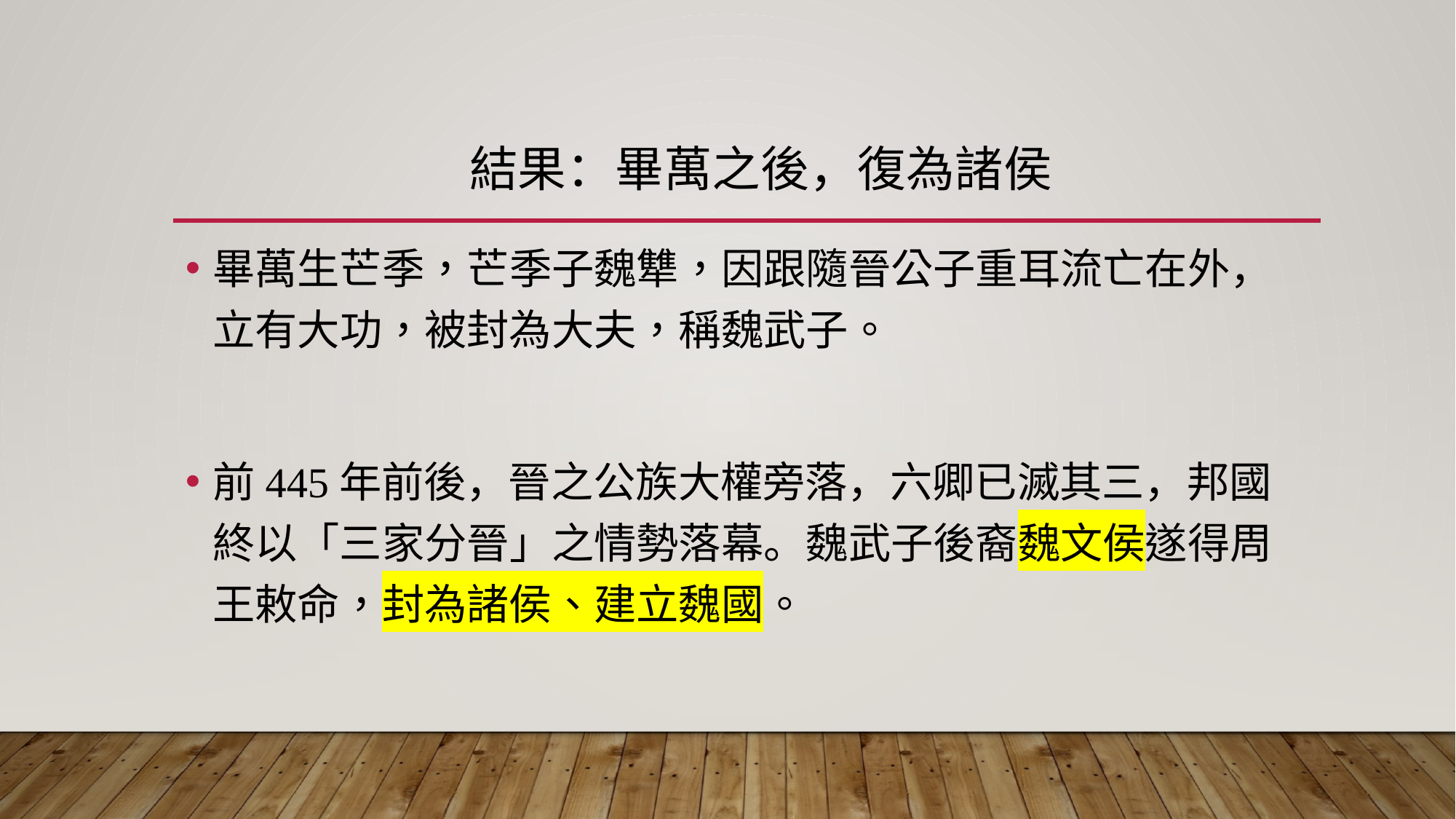

# 結果：畢萬之後，復為諸侯
畢萬生芒季，芒季子魏犨，因跟隨晉公子重耳流亡在外，立有大功，被封為大夫，稱魏武子。

前445年前後，晉之公族大權旁落，六卿已滅其三，邦國終以「三家分晉」之情勢落幕。魏武子後裔魏文侯遂得周王敕命，封為諸侯、建立魏國。